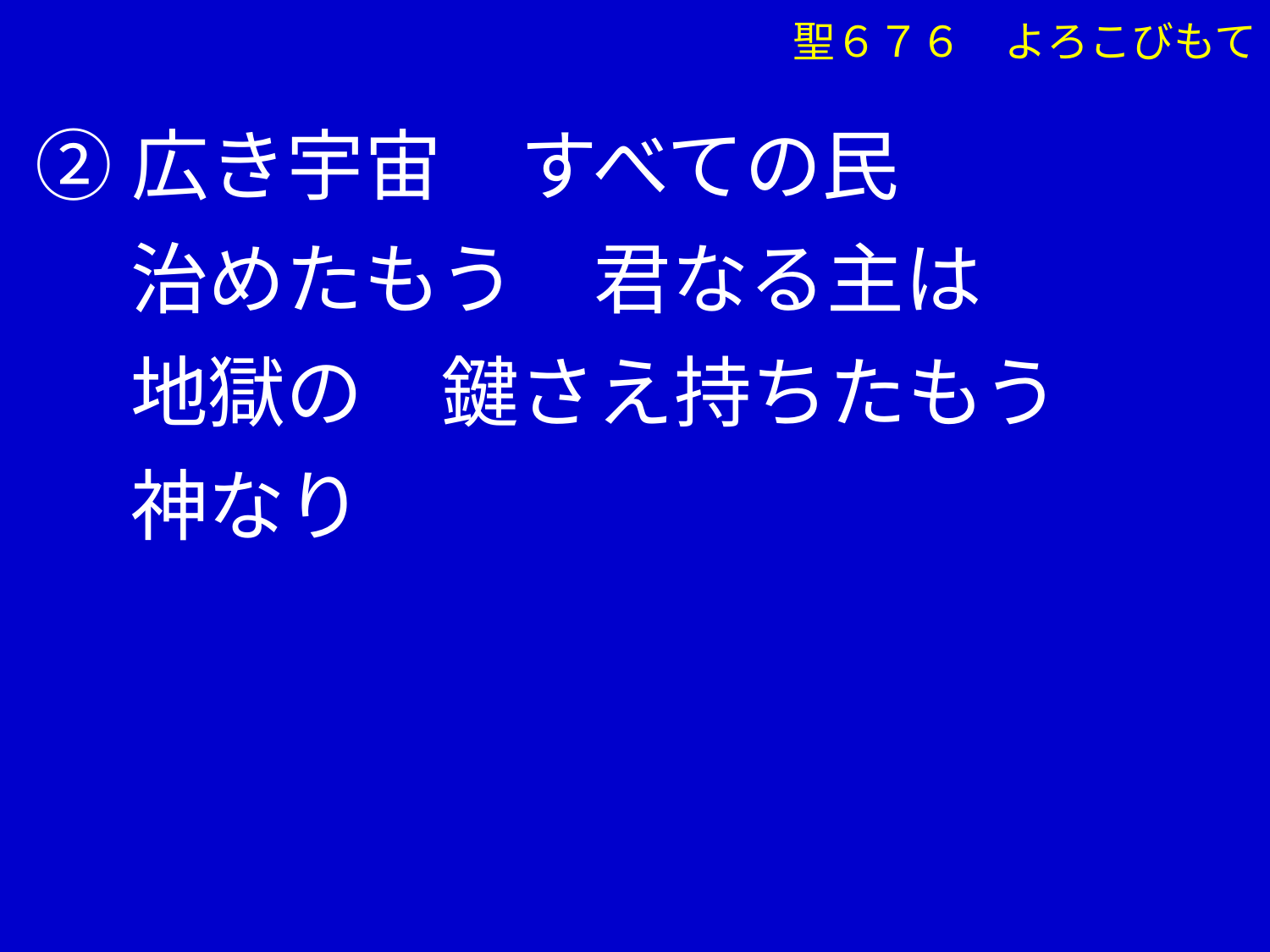

聖６７６　よろこびもて
②広き宇宙　すべての民
　 治めたもう　君なる主は
　 地獄の　鍵さえ持ちたもう
　 神なり